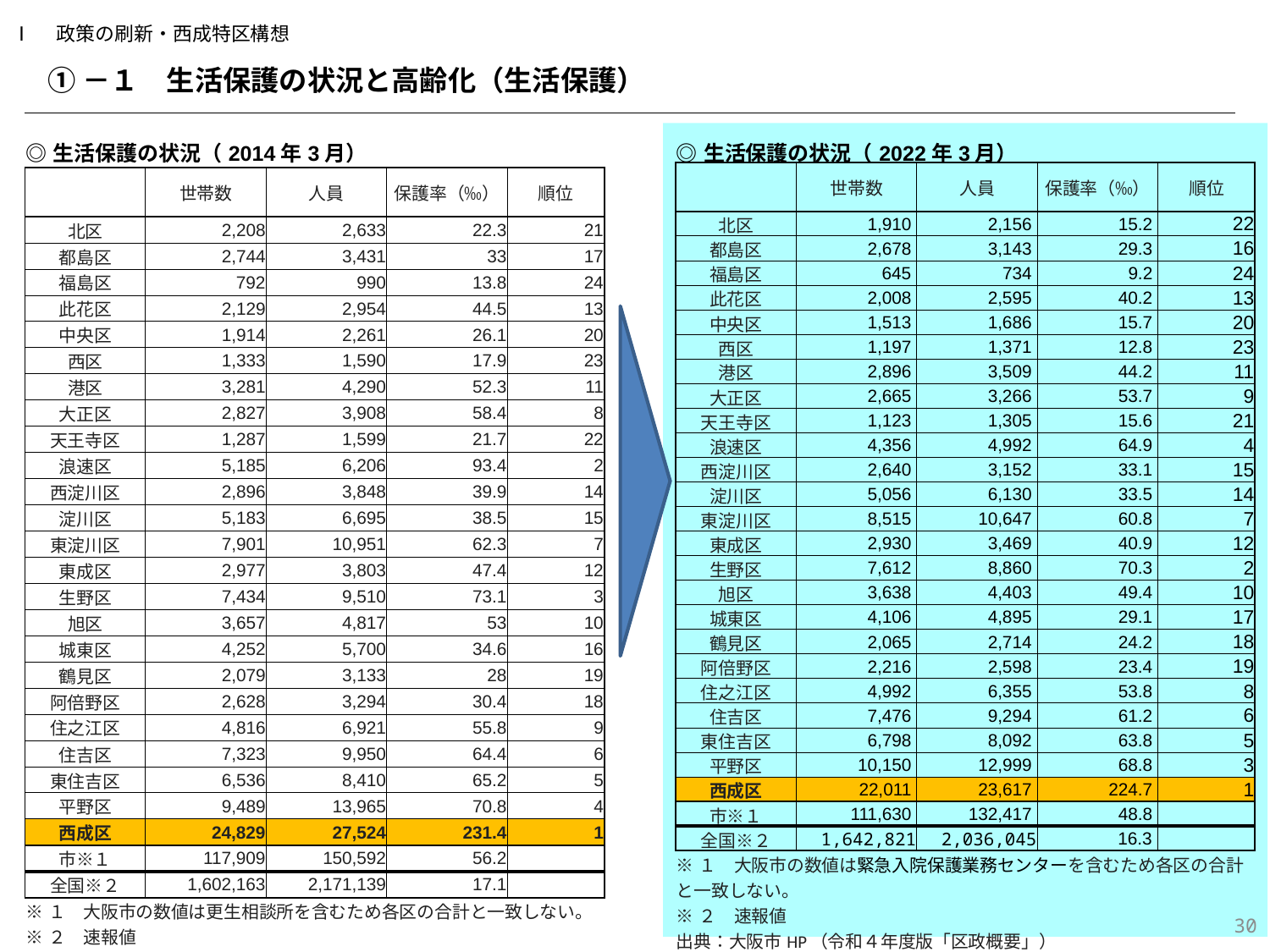

Ⅰ　政策の刷新・西成特区構想
①－１　生活保護の状況と高齢化（生活保護）

| ◎生活保護の状況（2022年3月） |  |  |  |  |
| --- | --- | --- | --- | --- |
|  | 世帯数 | 人員 | 保護率（‰） | 順位 |
| 北区 | 1,910 | 2,156 | 15.2 | 22 |
| 都島区 | 2,678 | 3,143 | 29.3 | 16 |
| 福島区 | 645 | 734 | 9.2 | 24 |
| 此花区 | 2,008 | 2,595 | 40.2 | 13 |
| 中央区 | 1,513 | 1,686 | 15.7 | 20 |
| 西区 | 1,197 | 1,371 | 12.8 | 23 |
| 港区 | 2,896 | 3,509 | 44.2 | 11 |
| 大正区 | 2,665 | 3,266 | 53.7 | 9 |
| 天王寺区 | 1,123 | 1,305 | 15.6 | 21 |
| 浪速区 | 4,356 | 4,992 | 64.9 | 4 |
| 西淀川区 | 2,640 | 3,152 | 33.1 | 15 |
| 淀川区 | 5,056 | 6,130 | 33.5 | 14 |
| 東淀川区 | 8,515 | 10,647 | 60.8 | 7 |
| 東成区 | 2,930 | 3,469 | 40.9 | 12 |
| 生野区 | 7,612 | 8,860 | 70.3 | 2 |
| 旭区 | 3,638 | 4,403 | 49.4 | 10 |
| 城東区 | 4,106 | 4,895 | 29.1 | 17 |
| 鶴見区 | 2,065 | 2,714 | 24.2 | 18 |
| 阿倍野区 | 2,216 | 2,598 | 23.4 | 19 |
| 住之江区 | 4,992 | 6,355 | 53.8 | 8 |
| 住吉区 | 7,476 | 9,294 | 61.2 | 6 |
| 東住吉区 | 6,798 | 8,092 | 63.8 | 5 |
| 平野区 | 10,150 | 12,999 | 68.8 | 3 |
| 西成区 | 22,011 | 23,617 | 224.7 | 1 |
| 市※１ | 111,630 | 132,417 | 48.8 |  |
| 全国※２ | 1,642,821 | 2,036,045 | 16.3 |  |
| ※１　大阪市の数値は緊急入院保護業務センターを含むため各区の合計と一致しない。 ※２　速報値 出典：大阪市HP（令和４年度版「区政概要」） |  |  |  |  |
| ◎生活保護の状況（2014年3月） |  |  |  |  |
| --- | --- | --- | --- | --- |
|  | 世帯数 | 人員 | 保護率（‰） | 順位 |
| 北区 | 2,208 | 2,633 | 22.3 | 21 |
| 都島区 | 2,744 | 3,431 | 33 | 17 |
| 福島区 | 792 | 990 | 13.8 | 24 |
| 此花区 | 2,129 | 2,954 | 44.5 | 13 |
| 中央区 | 1,914 | 2,261 | 26.1 | 20 |
| 西区 | 1,333 | 1,590 | 17.9 | 23 |
| 港区 | 3,281 | 4,290 | 52.3 | 11 |
| 大正区 | 2,827 | 3,908 | 58.4 | 8 |
| 天王寺区 | 1,287 | 1,599 | 21.7 | 22 |
| 浪速区 | 5,185 | 6,206 | 93.4 | 2 |
| 西淀川区 | 2,896 | 3,848 | 39.9 | 14 |
| 淀川区 | 5,183 | 6,695 | 38.5 | 15 |
| 東淀川区 | 7,901 | 10,951 | 62.3 | 7 |
| 東成区 | 2,977 | 3,803 | 47.4 | 12 |
| 生野区 | 7,434 | 9,510 | 73.1 | 3 |
| 旭区 | 3,657 | 4,817 | 53 | 10 |
| 城東区 | 4,252 | 5,700 | 34.6 | 16 |
| 鶴見区 | 2,079 | 3,133 | 28 | 19 |
| 阿倍野区 | 2,628 | 3,294 | 30.4 | 18 |
| 住之江区 | 4,816 | 6,921 | 55.8 | 9 |
| 住吉区 | 7,323 | 9,950 | 64.4 | 6 |
| 東住吉区 | 6,536 | 8,410 | 65.2 | 5 |
| 平野区 | 9,489 | 13,965 | 70.8 | 4 |
| 西成区 | 24,829 | 27,524 | 231.4 | 1 |
| 市※１ | 117,909 | 150,592 | 56.2 |  |
| 全国※２ | 1,602,163 | 2,171,139 | 17.1 |  |
| ※１　大阪市の数値は更生相談所を含むため各区の合計と一致しない。 ※２　速報値 出典：大阪市HP（平成26年度版「区政概要」） |  |  |  |  |

30